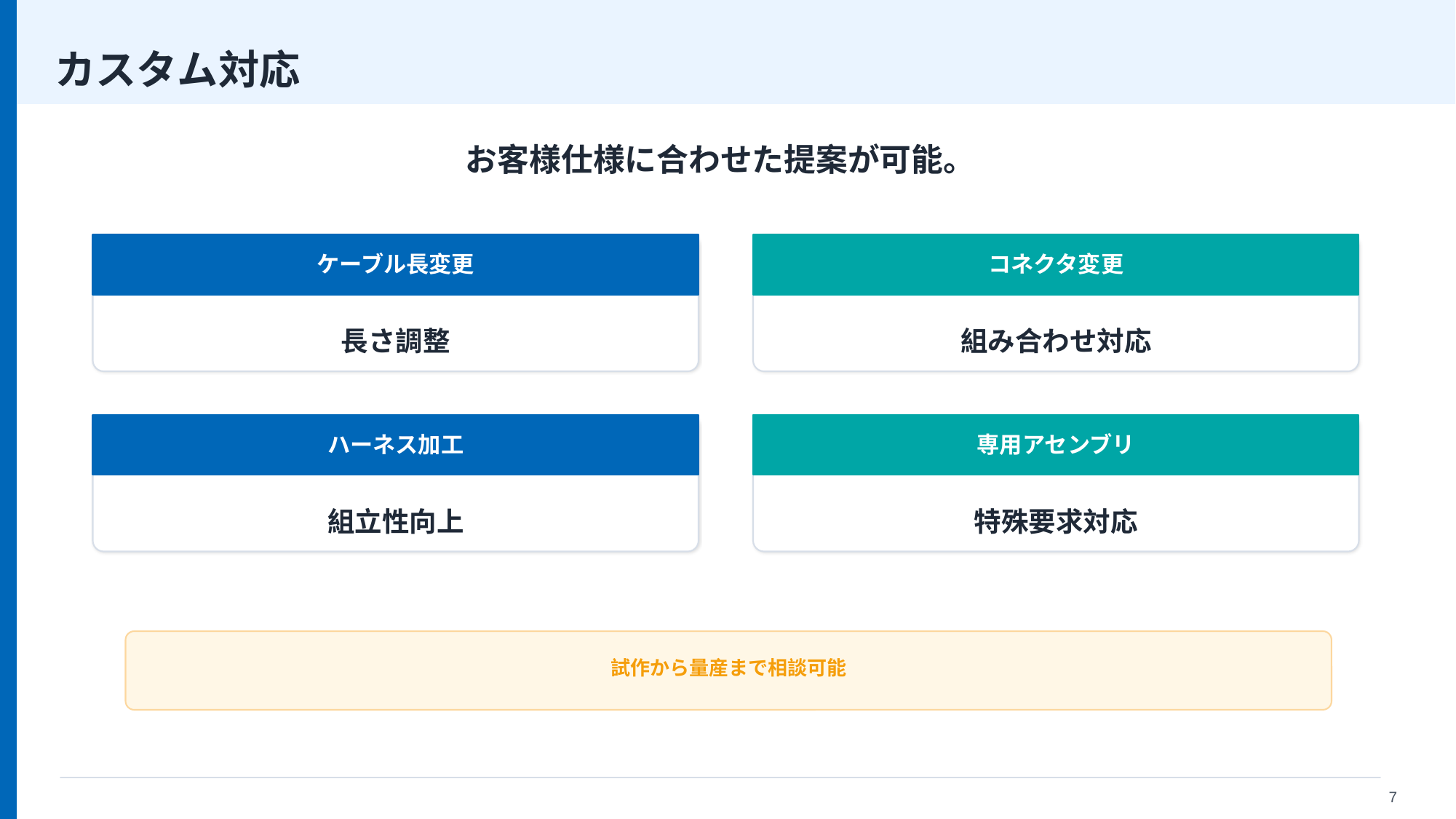

カスタム対応
お客様仕様に合わせた提案が可能。

ケーブル長変更
コネクタ変更
長さ調整
組み合わせ対応

ハーネス加工
専用アセンブリ
組立性向上
特殊要求対応

試作から量産まで相談可能

7